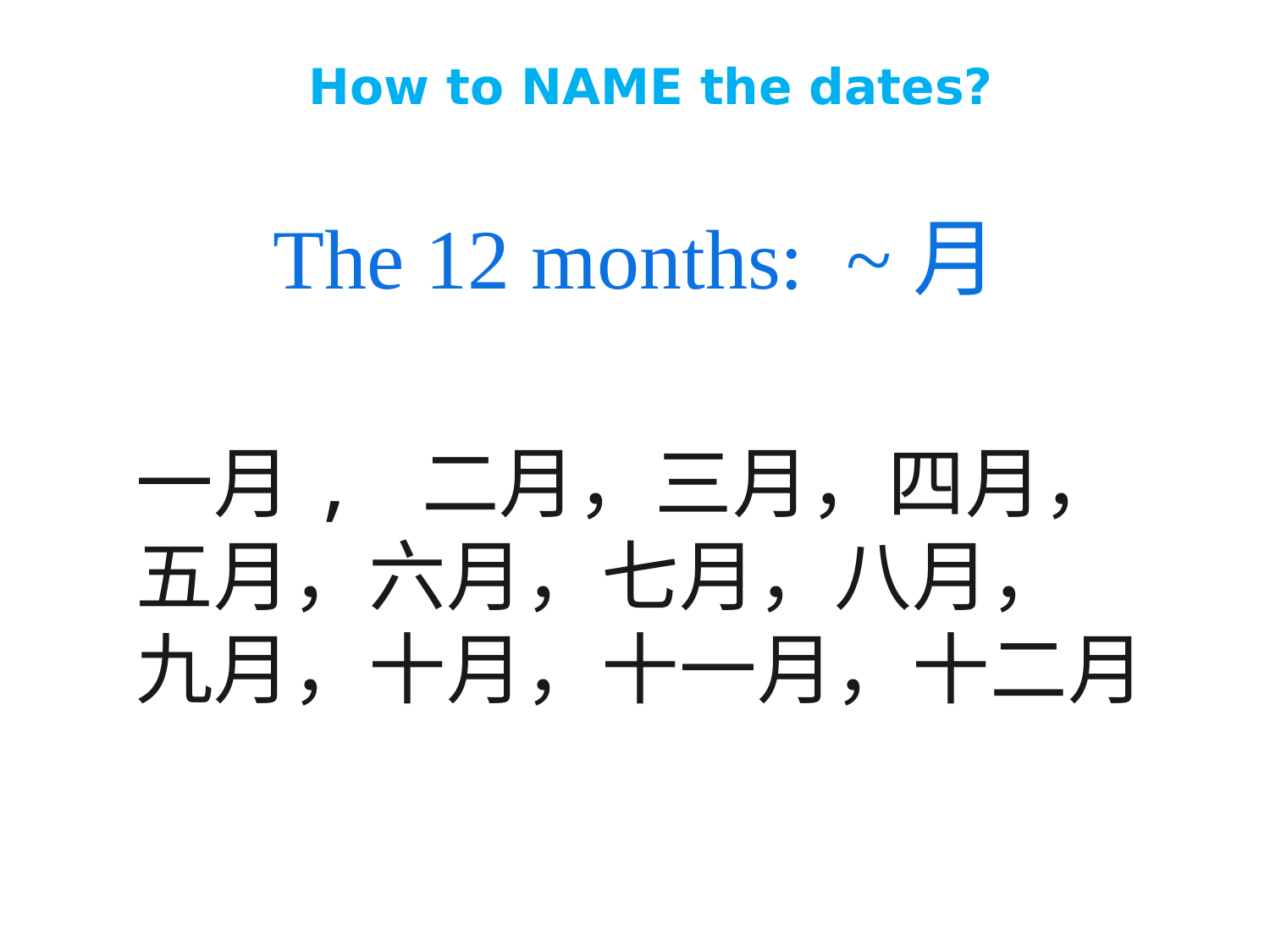

# How to NAME the dates?
The 12 months:  ~月
一月, 二月，三月，四月，
五月，六月，七月，八月，
九月，十月，十一月，十二月